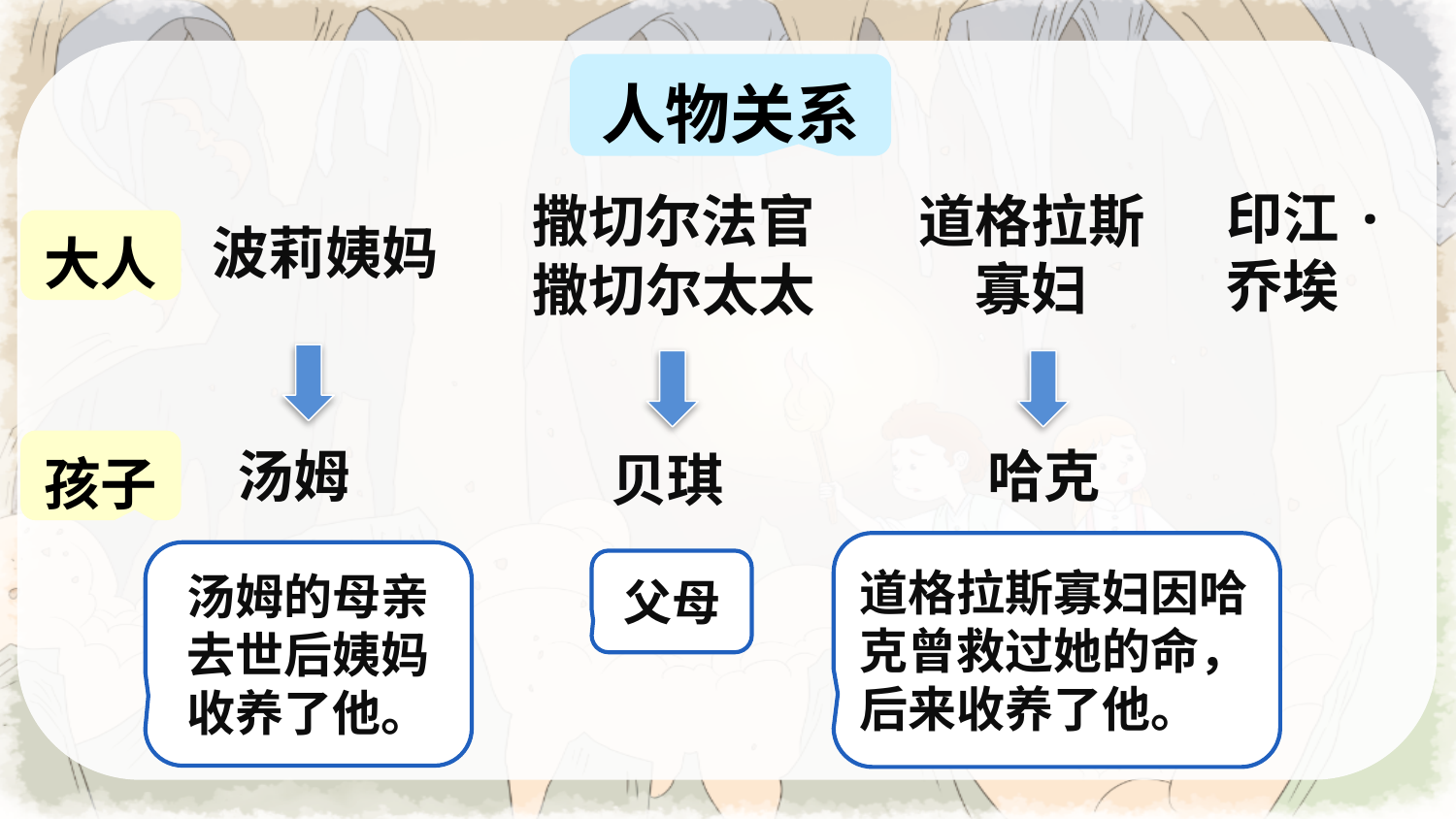

人物关系

印江·
乔埃
撒切尔法官
道格拉斯
寡妇
大人
波莉姨妈
撒切尔太太

孩子
哈克
汤姆
贝琪
道格拉斯寡妇因哈克曾救过她的命，后来收养了他。
汤姆的母亲去世后姨妈收养了他。
父母